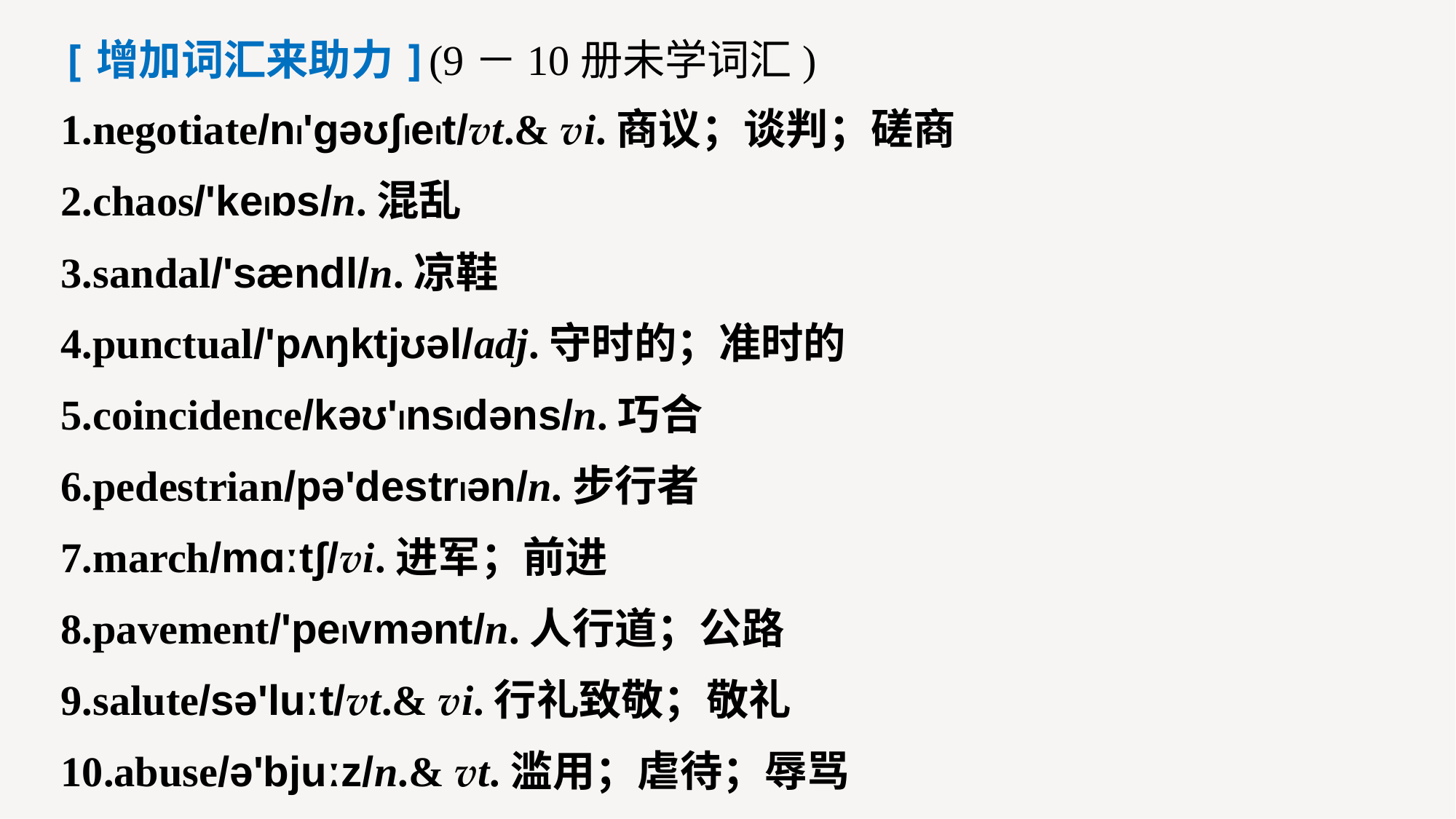

[增加词汇来助力](9－10册未学词汇)
1.negotiate/nI'ɡəʊʃIeIt/vt.& vi.商议；谈判；磋商
2.chaos/'keIɒs/n.混乱
3.sandal/'sændl/n.凉鞋
4.punctual/'pʌŋktjʊəl/adj.守时的；准时的
5.coincidence/kəʊ'InsIdəns/n.巧合
6.pedestrian/pə'destrIən/n.步行者
7.march/mɑːtʃ/vi.进军；前进
8.pavement/'peIvmənt/n.人行道；公路
9.salute/sə'luːt/vt.& vi.行礼致敬；敬礼
10.abuse/ə'bjuːz/n.& vt.滥用；虐待；辱骂